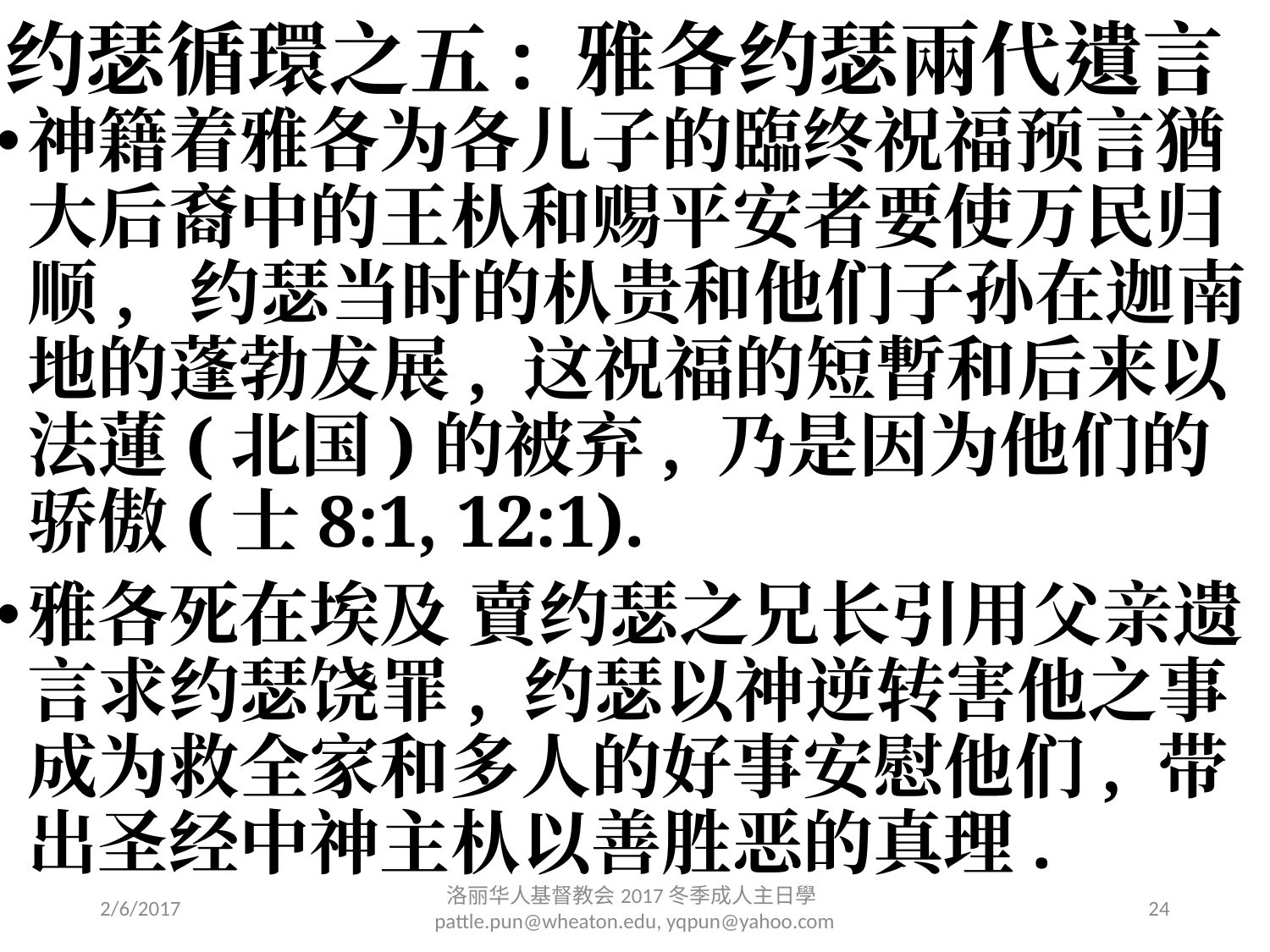

# 约瑟循環之五: 雅各约瑟兩代遺言
神籍着雅各为各儿子的臨终祝福预言猶大后裔中的王朲和赐平安者要使万民归顺,  约瑟当时的朲贵和他们子孙在迦南地的蓬勃犮展, 这祝福的短暫和后来以法蓮(北国)的被弃, 乃是因为他们的骄傲(士8:1, 12:1).
雅各死在埃及 賣约瑟之兄长引用父亲遗言求约瑟饶罪, 约瑟以神逆转害他之事成为救全家和多人的好事安慰他们, 带出圣经中神主朲以善胜恶的真理.

2/6/2017
洛丽华⼈基督教会2017冬季成⼈主⽇學  pattle.pun@wheaton.edu, yqpun@yahoo.com
24